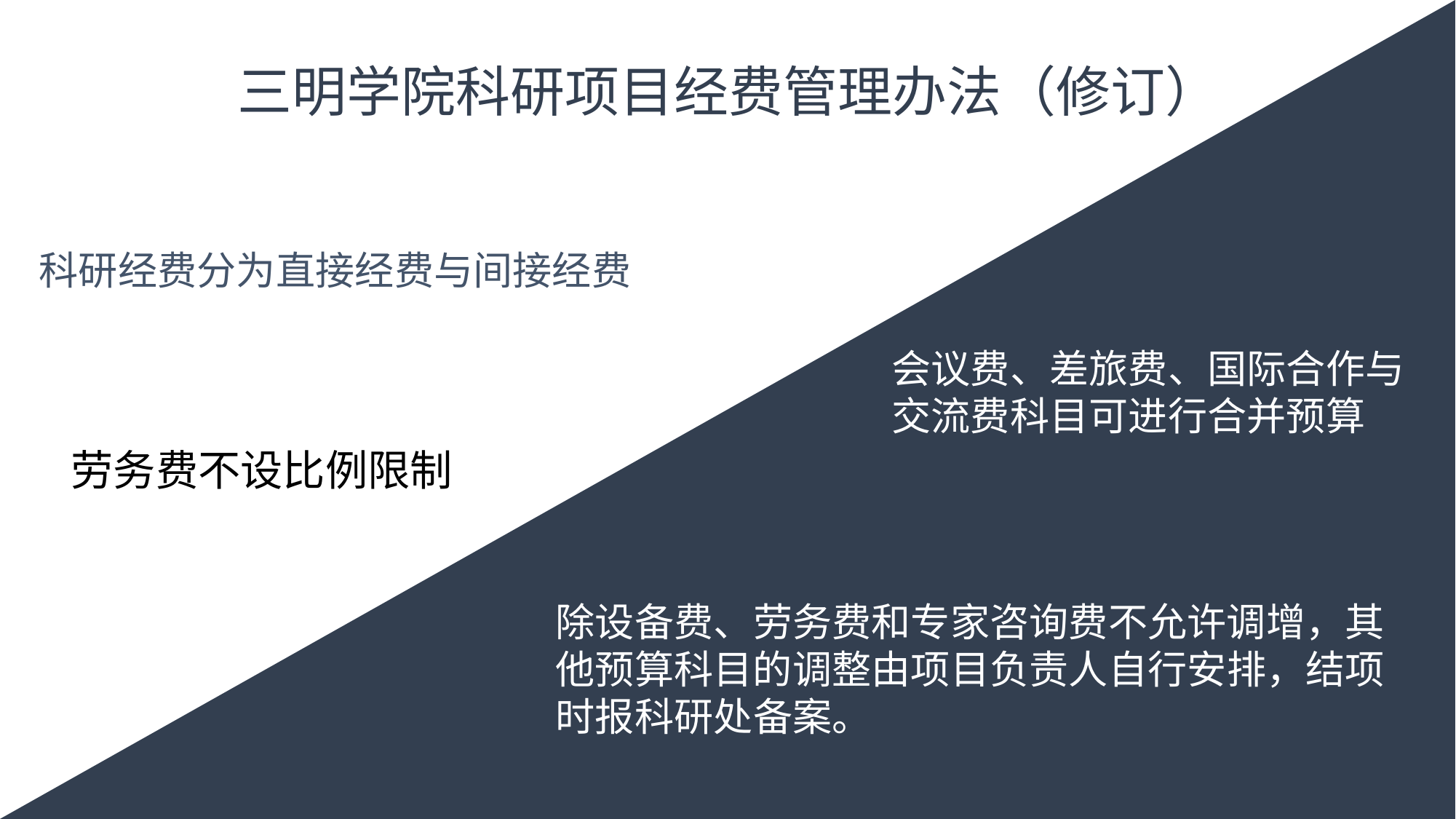

# 三明学院科研项目经费管理办法（修订）

科研经费分为直接经费与间接经费

会议费、差旅费、国际合作与交流费科目可进行合并预算
劳务费不设比例限制
除设备费、劳务费和专家咨询费不允许调增，其他预算科目的调整由项目负责人自行安排，结项时报科研处备案。
36